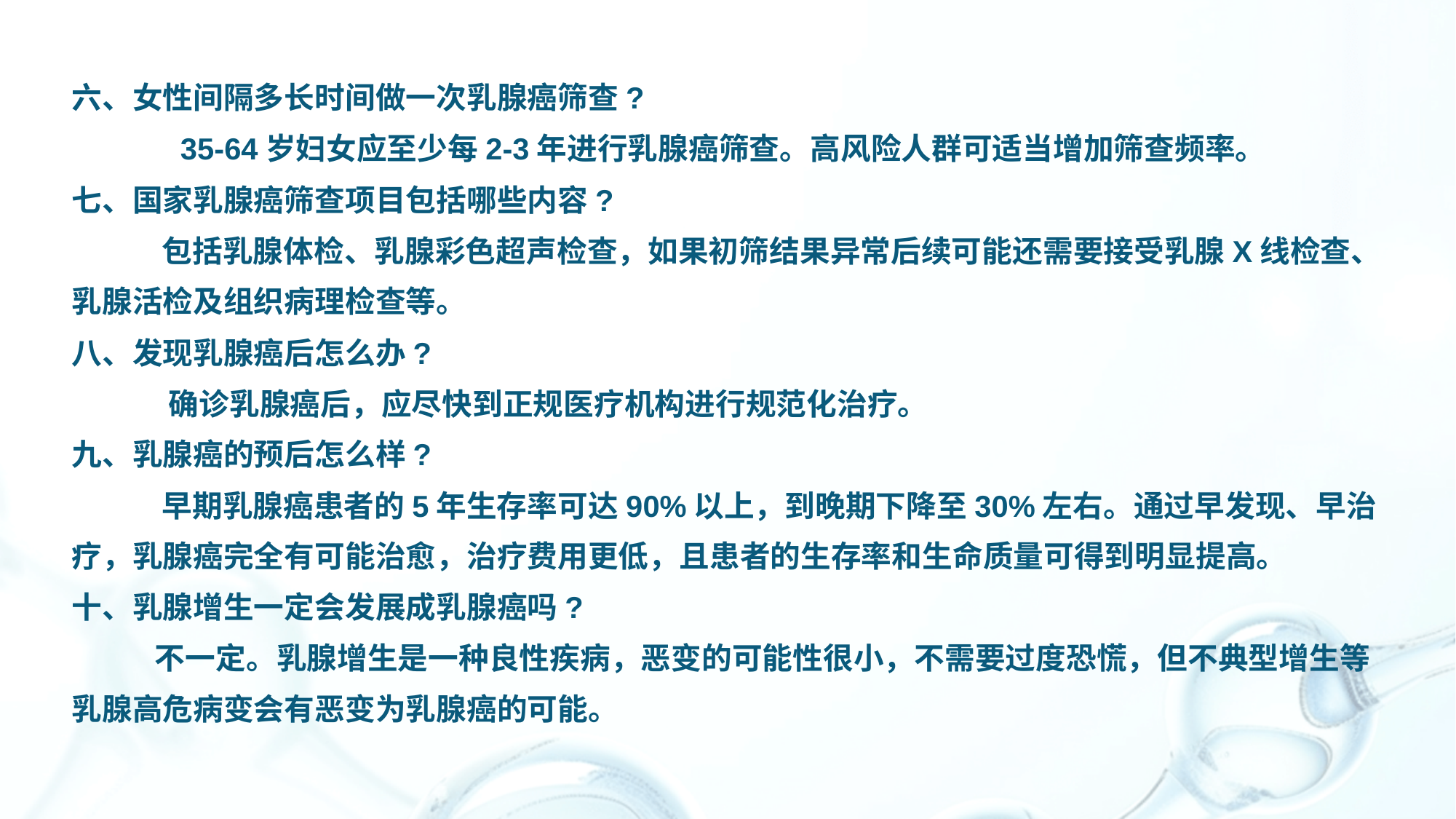

六、女性间隔多长时间做一次乳腺癌筛查?
             35-64岁妇女应至少每2-3年进行乳腺癌筛查。高风险人群可适当增加筛查频率。
七、国家乳腺癌筛查项目包括哪些内容?
            包括乳腺体检、乳腺彩色超声检查，如果初筛结果异常后续可能还需要接受乳腺X线检查、乳腺活检及组织病理检查等。
八、发现乳腺癌后怎么办?
             确诊乳腺癌后，应尽快到正规医疗机构进行规范化治疗。
九、乳腺癌的预后怎么样?
            早期乳腺癌患者的5年生存率可达90%以上，到晚期下降至30%左右。通过早发现、早治疗，乳腺癌完全有可能治愈，治疗费用更低，且患者的生存率和生命质量可得到明显提高。
十、乳腺增生一定会发展成乳腺癌吗?
           不一定。乳腺增生是一种良性疾病，恶变的可能性很小，不需要过度恐慌，但不典型增生等乳腺高危病变会有恶变为乳腺癌的可能。